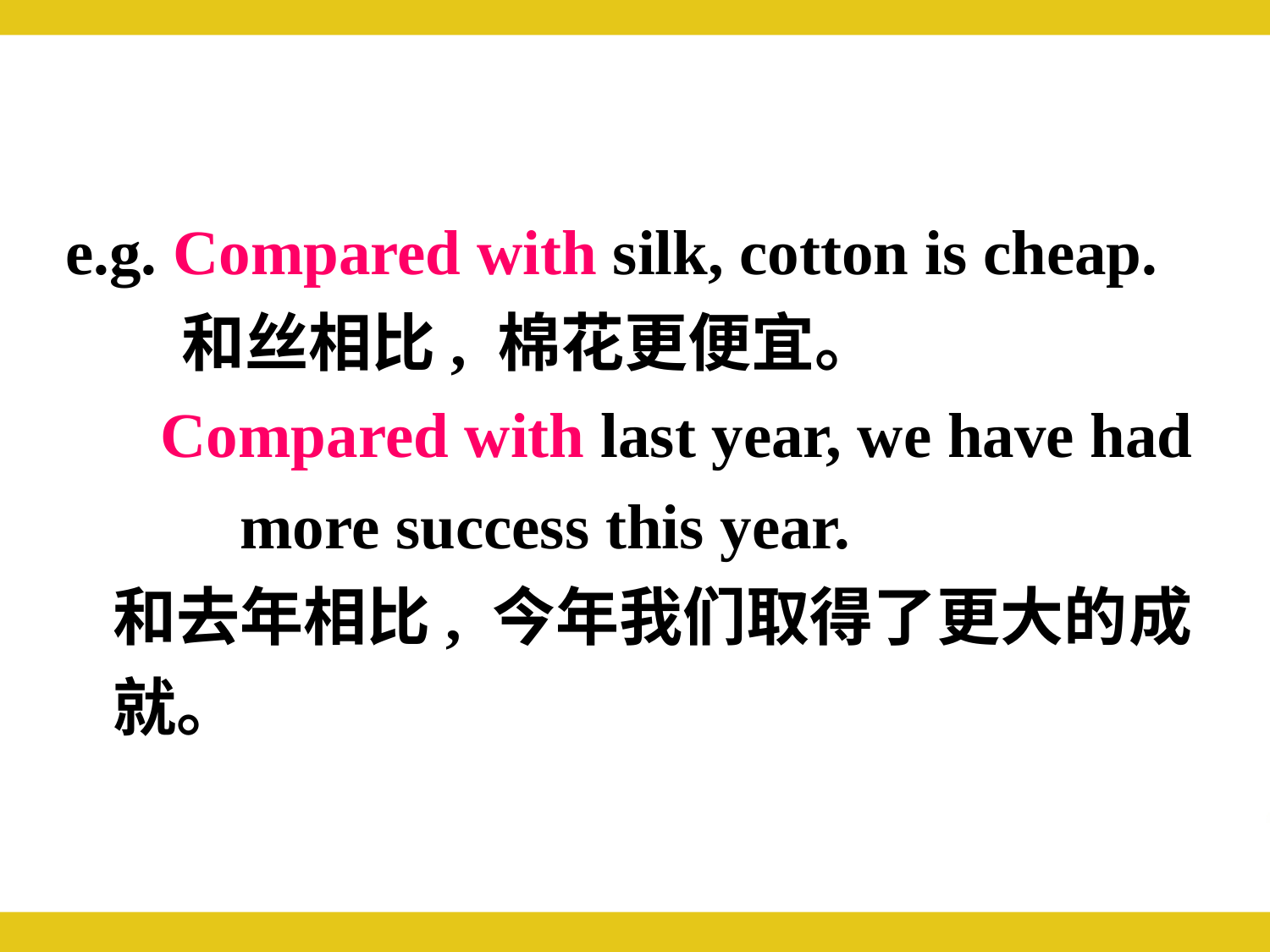

e.g. Compared with silk, cotton is cheap.
       和丝相比, 棉花更便宜。
      Compared with last year, we have had    	more success this year.
   	和去年相比, 今年我们取得了更大的	成就。